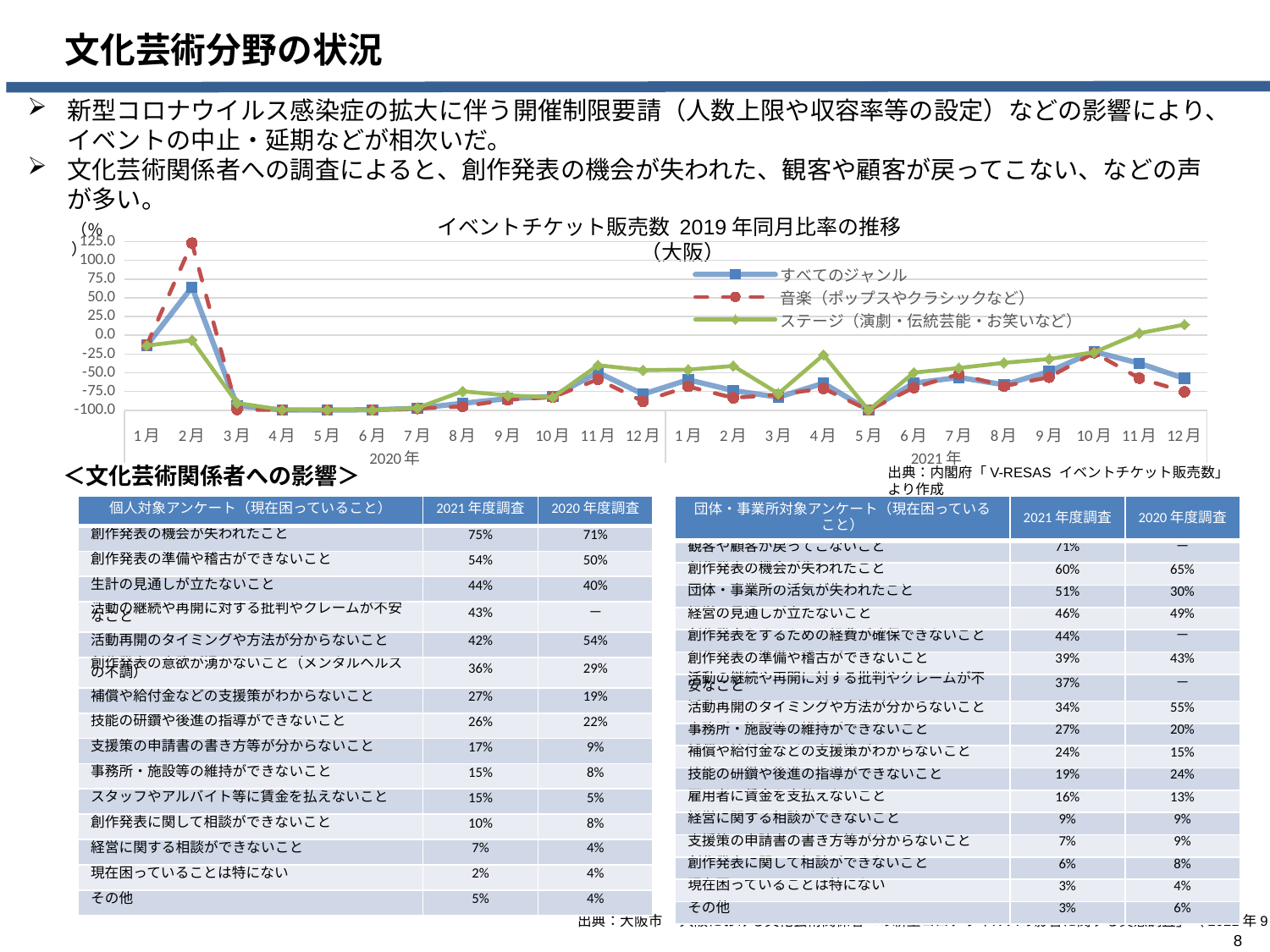

文化芸術分野の状況
新型コロナウイルス感染症の拡大に伴う開催制限要請（人数上限や収容率等の設定）などの影響により、イベントの中止・延期などが相次いだ。
文化芸術関係者への調査によると、創作発表の機会が失われた、観客や顧客が戻ってこない、などの声が多い。
イベントチケット販売数 2019年同月比率の推移（大阪）
（％）

### Chart

| Category | すべてのジャンル | 音楽（ポップスやクラシックなど） | ステージ（演劇・伝統芸能・お笑いなど） |
|---|---|---|---|
| 1月 | -13.2934898 | -12.7812039 | -13.6571006 |
| 2月 | 64.2006057 | 123.0085258 | -6.4052862 |
| 3月 | -94.0143228 | -99.0886019 | -90.3451518 |
| 4月 | -99.7197809 | -99.8259171 | -99.5254169 |
| 5月 | -99.7142299 | -99.7646805 | -99.5339139 |
| 6月 | -99.5112926 | -99.8181019 | -99.940291 |
| 7月 | -97.4043165 | -97.7562069 | -96.8537399 |
| 8月 | -90.7629289 | -94.9442541 | -74.7726851 |
| 9月 | -84.5870902 | -86.0377838 | -80.3202492 |
| 10月 | -81.5427141 | -82.5374043 | -82.7660553 |
| 11月 | -49.7479753 | -58.7556823 | -40.063013 |
| 12月 | -78.5567461 | -88.2685624 | -46.5305266 |
| 1月 | -59.3908767 | -68.3691387 | -45.8726796 |
| 2月 | -73.7763239 | -83.5320488 | -40.9444328 |
| 3月 | -82.6005038 | -79.264423 | -77.8147154 |
| 4月 | -63.988354 | -70.9580885 | -26.1862282 |
| 5月 | -99.9973188 | -99.9965664 | -100.0 |
| 6月 | -63.902852 | -69.953854 | -49.929292 |
| 7月 | -56.2518744 | -51.9720425 | -43.7122439 |
| 8月 | -66.0658183 | -67.8124286 | -36.7663159 |
| 9月 | -48.507097 | -55.9656335 | -31.710997 |
| 10月 | -21.9147608 | -23.3592907 | -22.6953503 |
| 11月 | -37.3368606 | -57.3136386 | 2.7360915 |
| 12月 | -57.6341461 | -75.4661887 | 14.2527288 |
＜文化芸術関係者への影響＞
出典：内閣府「V-RESAS イベントチケット販売数」より作成
| 個人対象アンケート（現在困っていること） | 2021年度調査 | 2020年度調査 |
| --- | --- | --- |
| 創作発表の機会が失われたこと | 75% | 71% |
| 創作発表の準備や稽古ができないこと | 54% | 50% |
| 生計の見通しが立たないこと | 44% | 40% |
| 活動の継続や再開に対する批判やクレームが不安なこと | 43% | － |
| 活動再開のタイミングや方法が分からないこと | 42% | 54% |
| 創作発表の意欲が湧かないこと（メンタルヘルスの不調） | 36% | 29% |
| 補償や給付金などの支援策がわからないこと | 27% | 19% |
| 技能の研鑽や後進の指導ができないこと | 26% | 22% |
| 支援策の申請書の書き方等が分からないこと | 17% | 9% |
| 事務所・施設等の維持ができないこと | 15% | 8% |
| スタッフやアルバイト等に賃金を払えないこと | 15% | 5% |
| 創作発表に関して相談ができないこと | 10% | 8% |
| 経営に関する相談ができないこと | 7% | 4% |
| 現在困っていることは特にない | 2% | 4% |
| その他 | 5% | 4% |
| 団体・事業所対象アンケート（現在困っていること） | 2021年度調査 | 2020年度調査 |
| --- | --- | --- |
| 観客や顧客が戻ってこないこと | 71% | － |
| 創作発表の機会が失われたこと | 60% | 65% |
| 団体・事業所の活気が失われたこと | 51% | 30% |
| 経営の見通しが立たないこと | 46% | 49% |
| 創作発表をするための経費が確保できないこと | 44% | － |
| 創作発表の準備や稽古ができないこと | 39% | 43% |
| 活動の継続や再開に対する批判やクレームが不安なこと | 37% | － |
| 活動再開のタイミングや方法が分からないこと | 34% | 55% |
| 事務所・施設等の維持ができないこと | 27% | 20% |
| 補償や給付金などの支援策がわからないこと | 24% | 15% |
| 技能の研鑽や後進の指導ができないこと | 19% | 24% |
| 雇用者に賃金を支払えないこと | 16% | 13% |
| 経営に関する相談ができないこと | 9% | 9% |
| 支援策の申請書の書き方等が分からないこと | 7% | 9% |
| 創作発表に関して相談ができないこと | 6% | 8% |
| 現在困っていることは特にない | 3% | 4% |
| その他 | 3% | 6% |
出典：大阪市 「大阪における文化芸術関係者への新型コロナウイルスの影響に関する実態調査」（2021年9月）
8